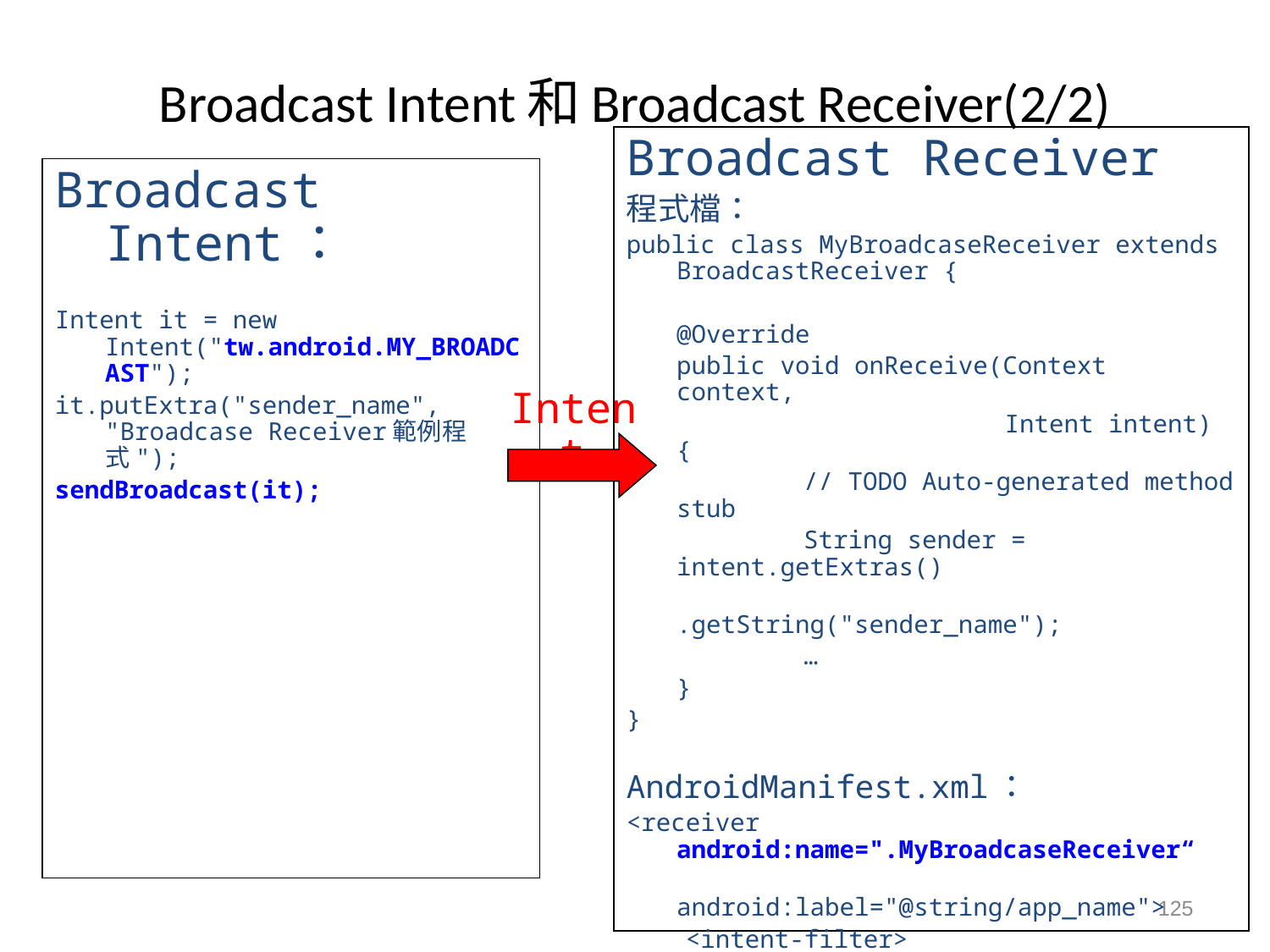

# Broadcast Intent和Broadcast Receiver(2/2)
Broadcast Receiver
程式檔：
public class MyBroadcaseReceiver extends BroadcastReceiver {

	@Override
	public void onReceive(Context context,
			     Intent intent) {
		// TODO Auto-generated method stub
		String sender = intent.getExtras()
			.getString("sender_name");
		…
	}
}

AndroidManifest.xml：
<receiver android:name=".MyBroadcaseReceiver“
	      android:label="@string/app_name">
    <intent-filter>
     <action
         android:name="tw.android.MY_BROADCAST"/>
    </intent-filter>
</receiver>
Broadcast Intent：

Intent it = new Intent("tw.android.MY_BROADCAST");
it.putExtra("sender_name", "Broadcase Receiver範例程式");
sendBroadcast(it);
Intent

125